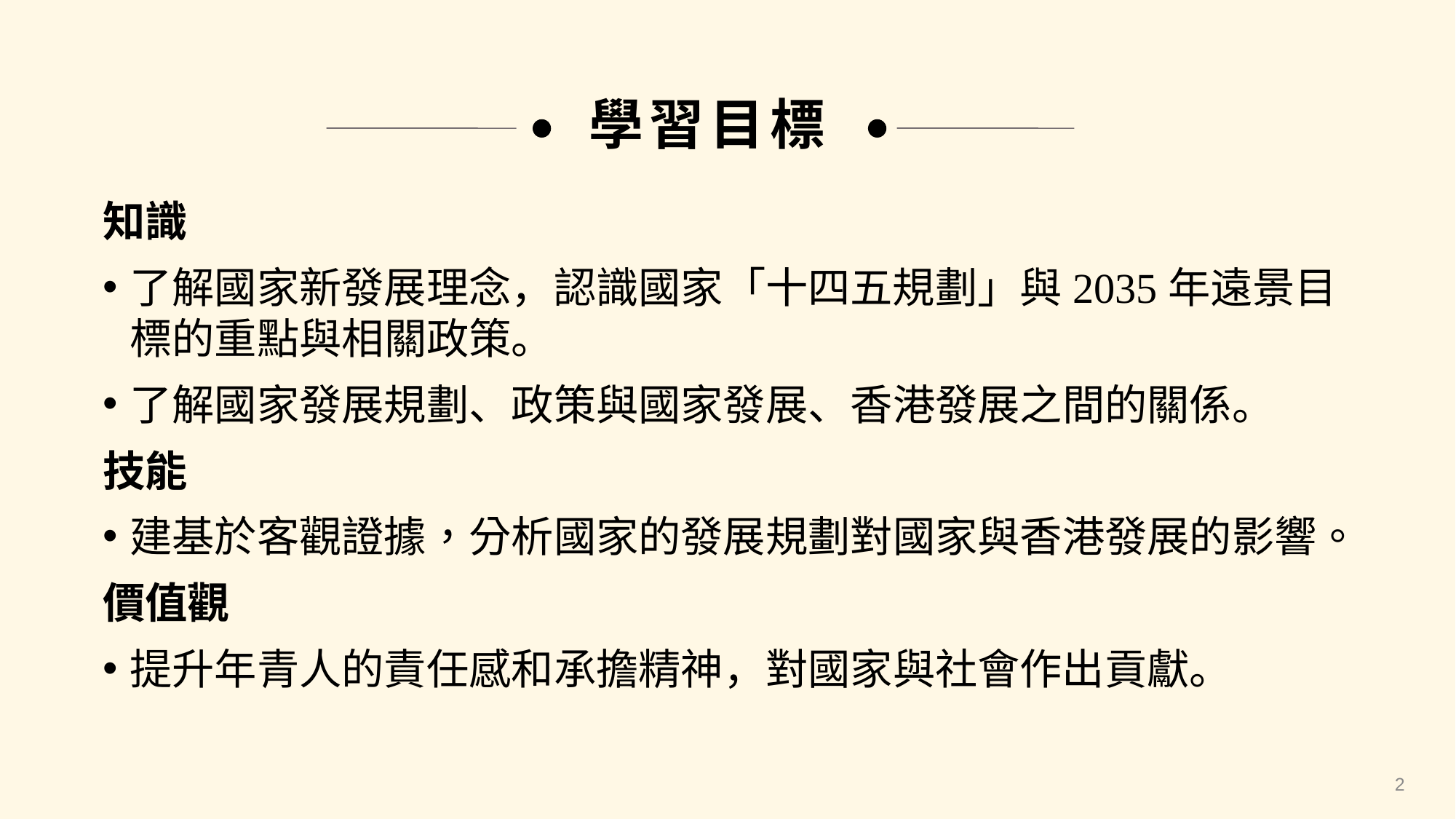

學習目標

知識
了解國家新發展理念，認識國家「十四五規劃」與2035年遠景目標的重點與相關政策。
了解國家發展規劃、政策與國家發展、香港發展之間的關係。
技能
建基於客觀證據，分析國家的發展規劃對國家與香港發展的影響。
價值觀
提升年青人的責任感和承擔精神，對國家與社會作出貢獻。